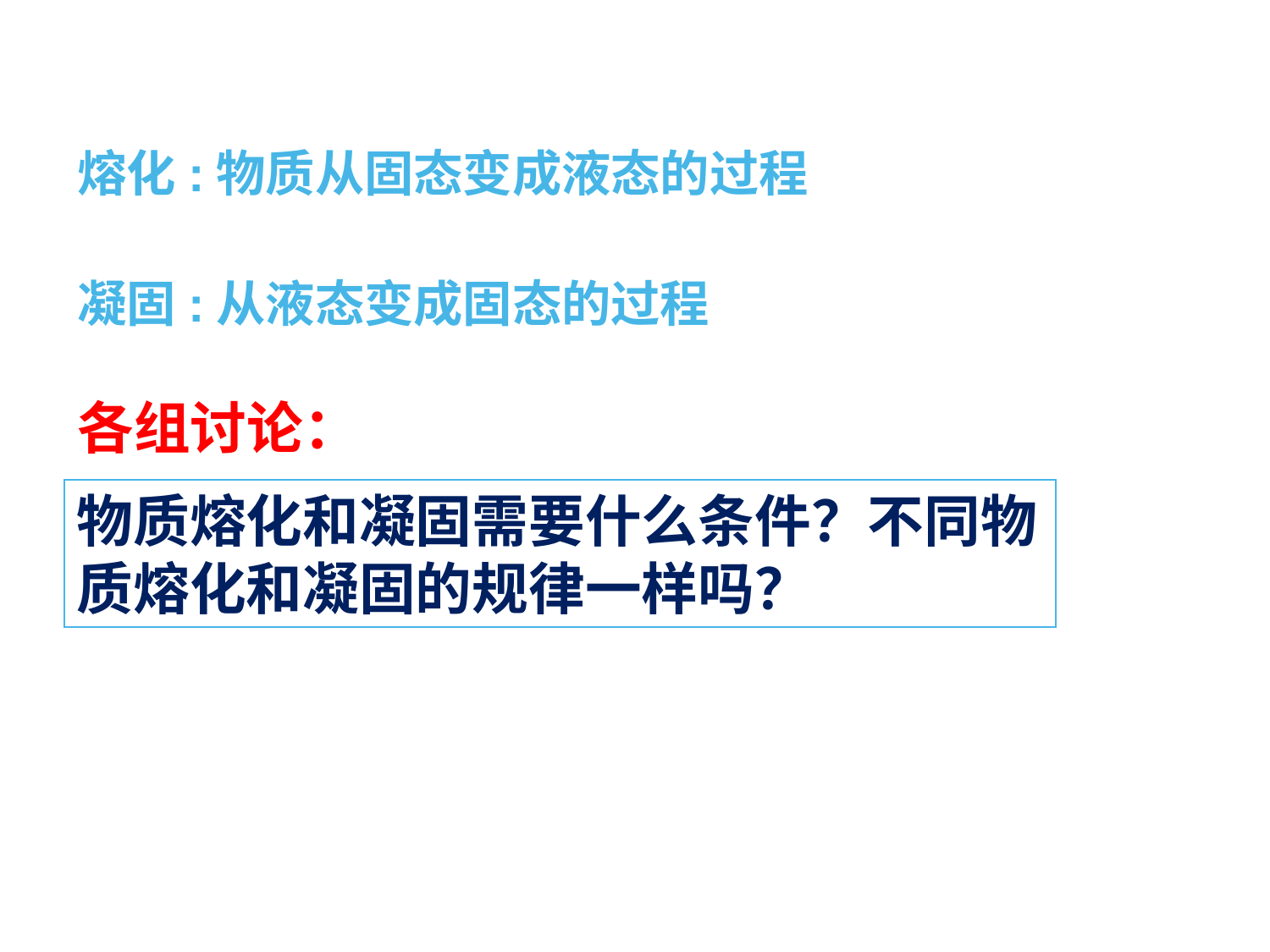

熔化:物质从固态变成液态的过程
凝固:从液态变成固态的过程
各组讨论：
物质熔化和凝固需要什么条件？不同物质熔化和凝固的规律一样吗？